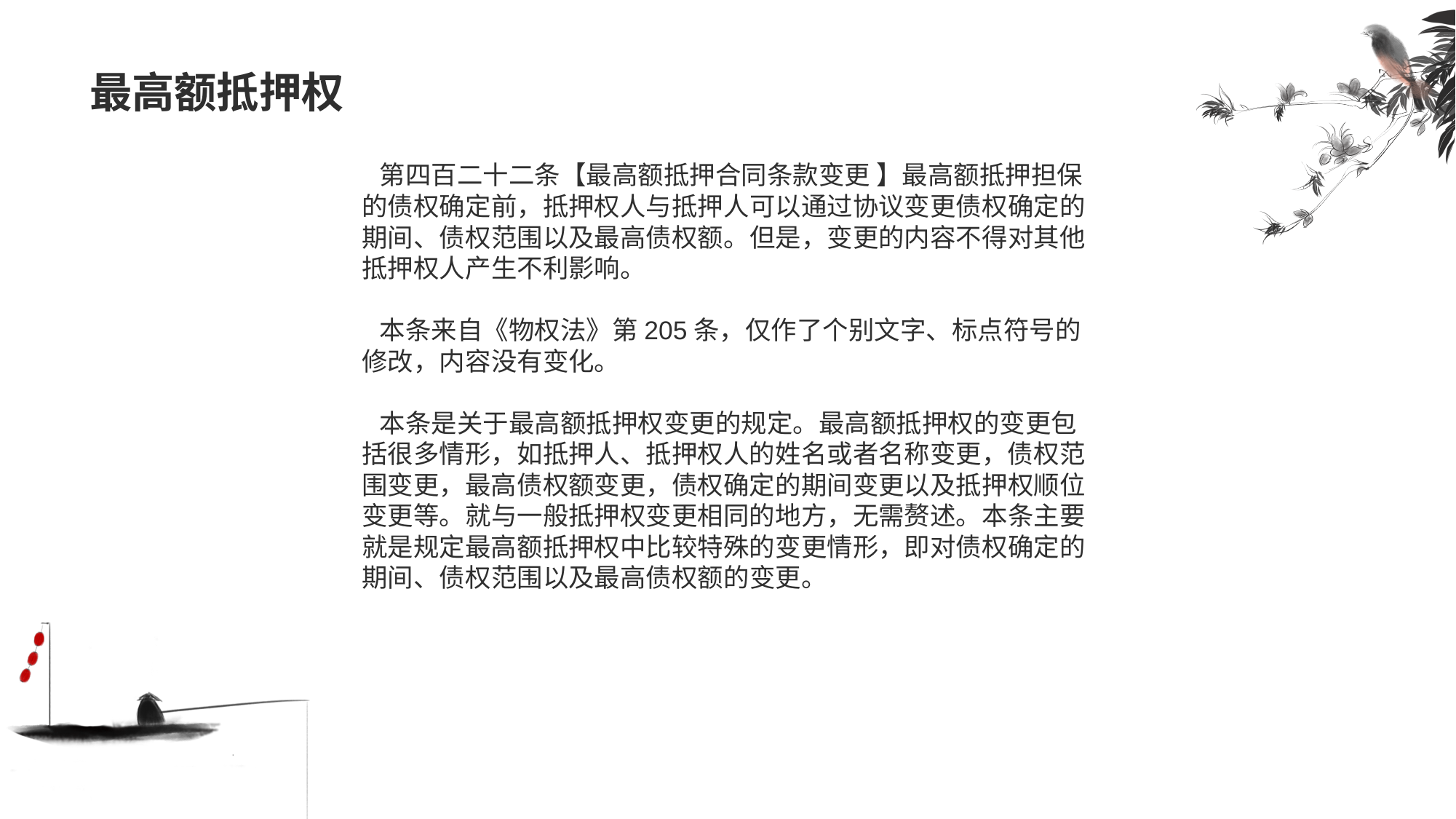

# 最高额抵押权

  第四百二十二条【最高额抵押合同条款变更 】最高额抵押担保的债权确定前，抵押权人与抵押人可以通过协议变更债权确定的期间、债权范围以及最高债权额。但是，变更的内容不得对其他抵押权人产生不利影响。

  本条来自《物权法》第205条，仅作了个别文字、标点符号的修改，内容没有变化。

  本条是关于最高额抵押权变更的规定。最高额抵押权的变更包括很多情形，如抵押人、抵押权人的姓名或者名称变更，债权范围变更，最高债权额变更，债权确定的期间变更以及抵押权顺位变更等。就与一般抵押权变更相同的地方，无需赘述。本条主要就是规定最高额抵押权中比较特殊的变更情形，即对债权确定的期间、债权范围以及最高债权额的变更。
184